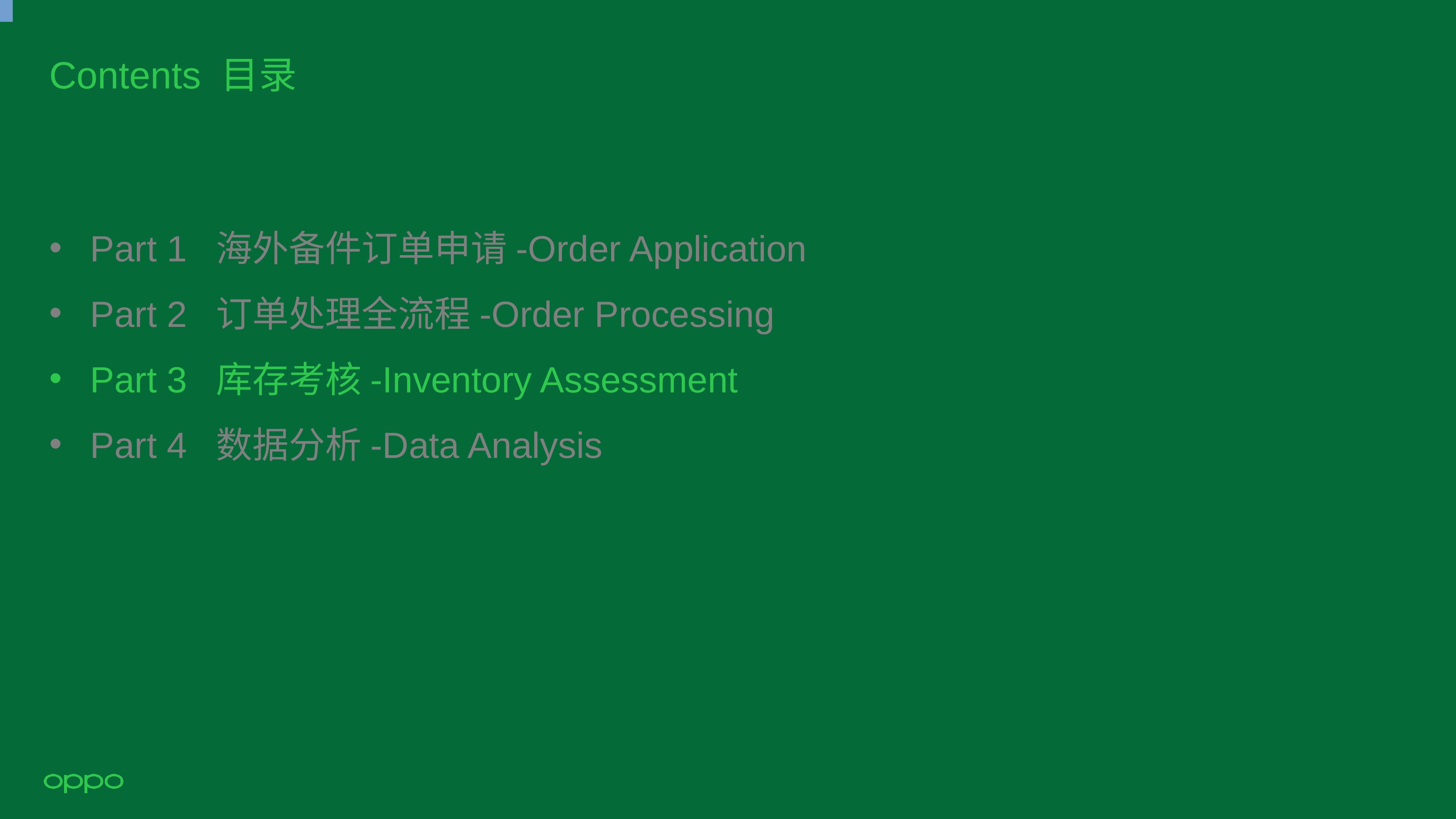

# Contents 目录
Part 1  海外备件订单申请-Order Application
Part 2  订单处理全流程-Order Processing
Part 3  库存考核-Inventory Assessment
Part 4  数据分析-Data Analysis